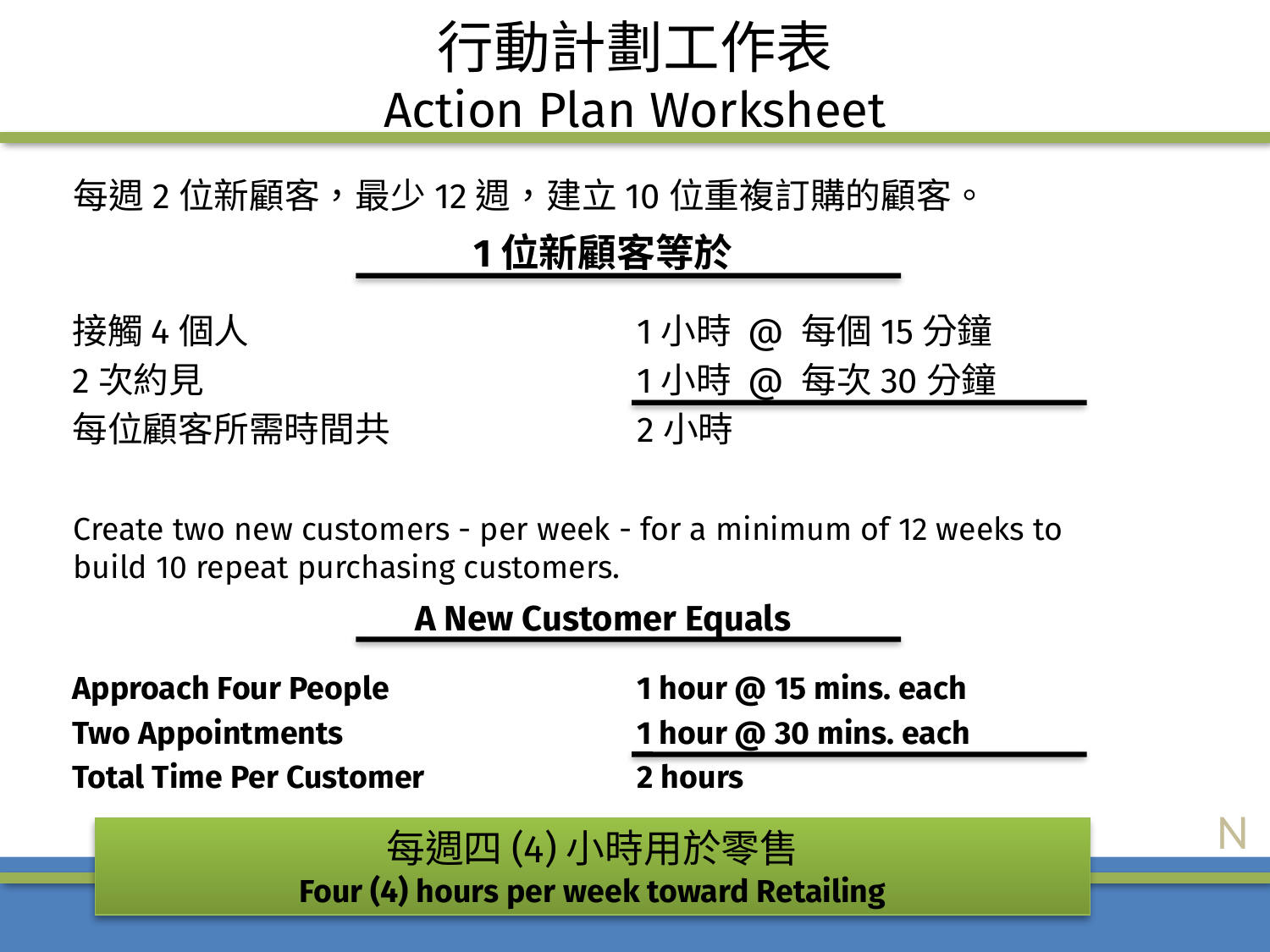

# 行動計劃工作表 Action Plan Worksheet
每週2位新顧客，最少12週，建立10位重複訂購的顧客。
1位新顧客等於

接觸4個人
2次約見
每位顧客所需時間共
1小時 @ 每個15分鐘
1小時 @ 每次30分鐘
2小時

Create two new customers - per week - for a minimum of 12 weeks to build 10 repeat purchasing customers.
A New Customer Equals

Approach Four People
Two Appointments
Total Time Per Customer
1 hour @ 15 mins. each
1 hour @ 30 mins. each
2 hours

N
每週四(4)小時用於零售
Four (4) hours per week toward Retailing